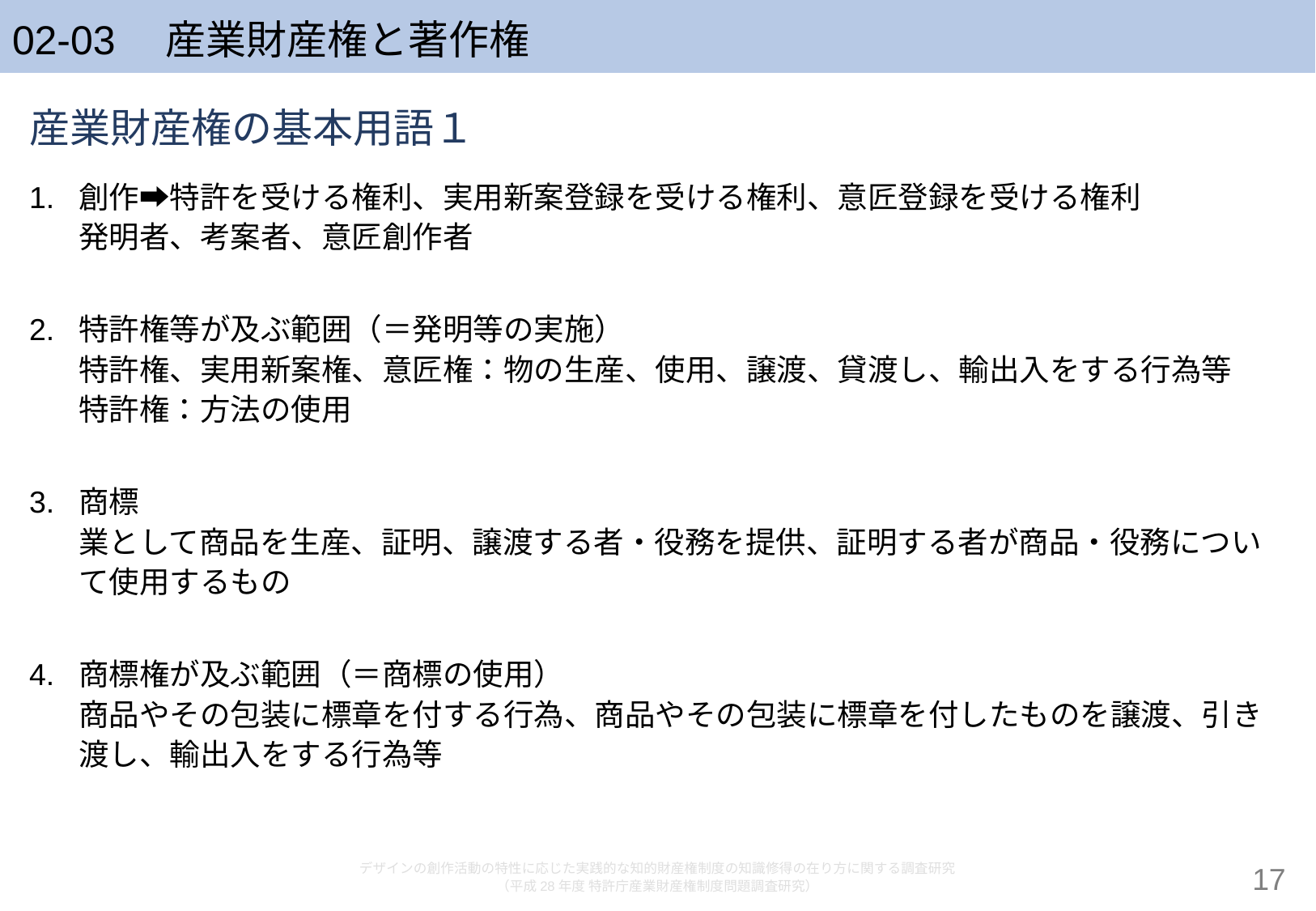

# 02-03　産業財産権と著作権
産業財産権の基本用語１
創作➡特許を受ける権利、実用新案登録を受ける権利、意匠登録を受ける権利
発明者、考案者、意匠創作者

特許権等が及ぶ範囲（＝発明等の実施）
特許権、実用新案権、意匠権：物の生産、使用、譲渡、貸渡し、輸出入をする行為等
特許権：方法の使用

商標
業として商品を生産、証明、譲渡する者・役務を提供、証明する者が商品・役務について使用するもの

商標権が及ぶ範囲（＝商標の使用）
商品やその包装に標章を付する行為、商品やその包装に標章を付したものを譲渡、引き渡し、輸出入をする行為等
デザインの創作活動の特性に応じた実践的な知的財産権制度の知識修得の在り方に関する調査研究
（平成28年度 特許庁産業財産権制度問題調査研究）
17